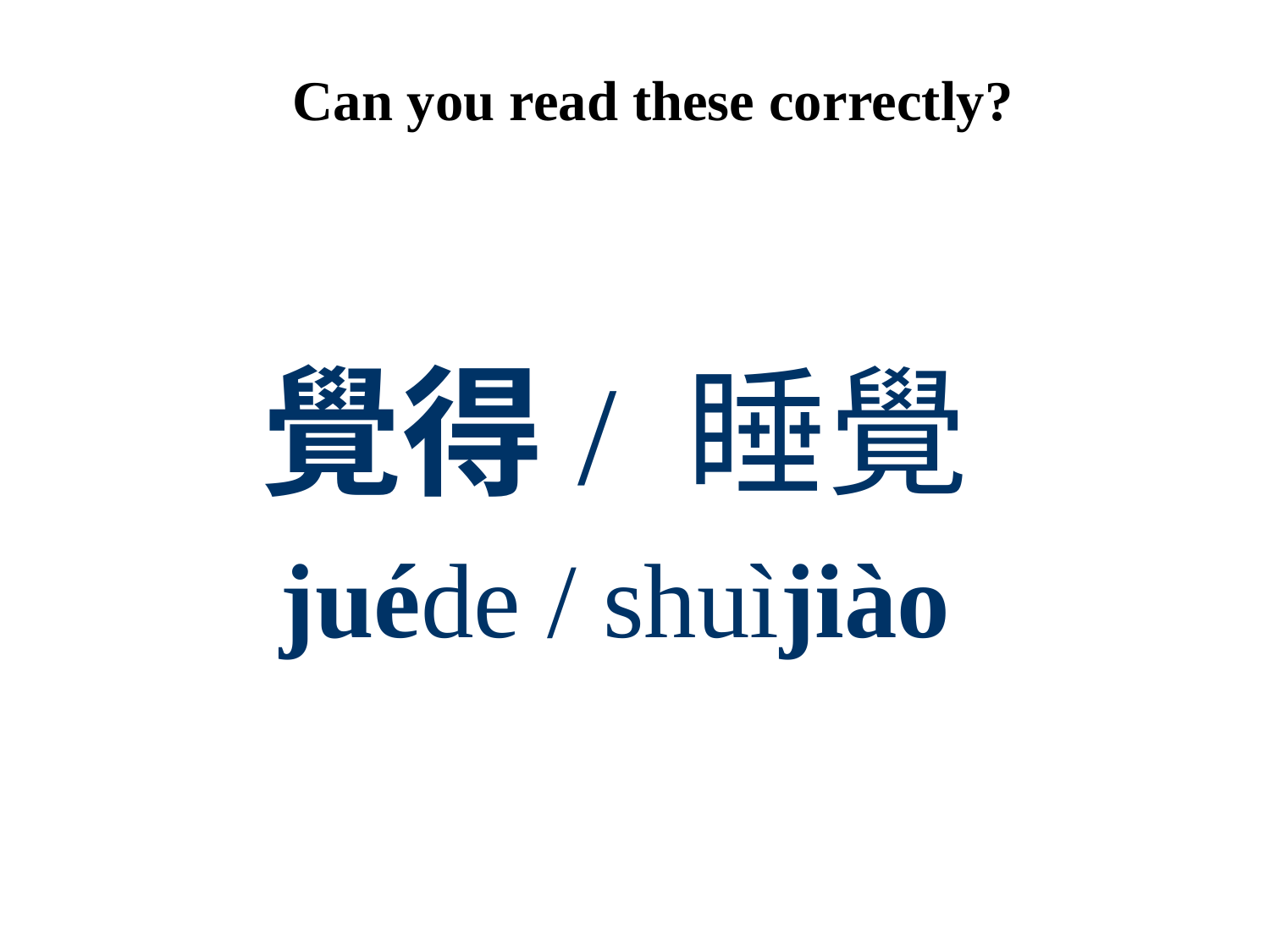

# Can you read these correctly?
覺得/ 睡覺
juéde / shuìjiào